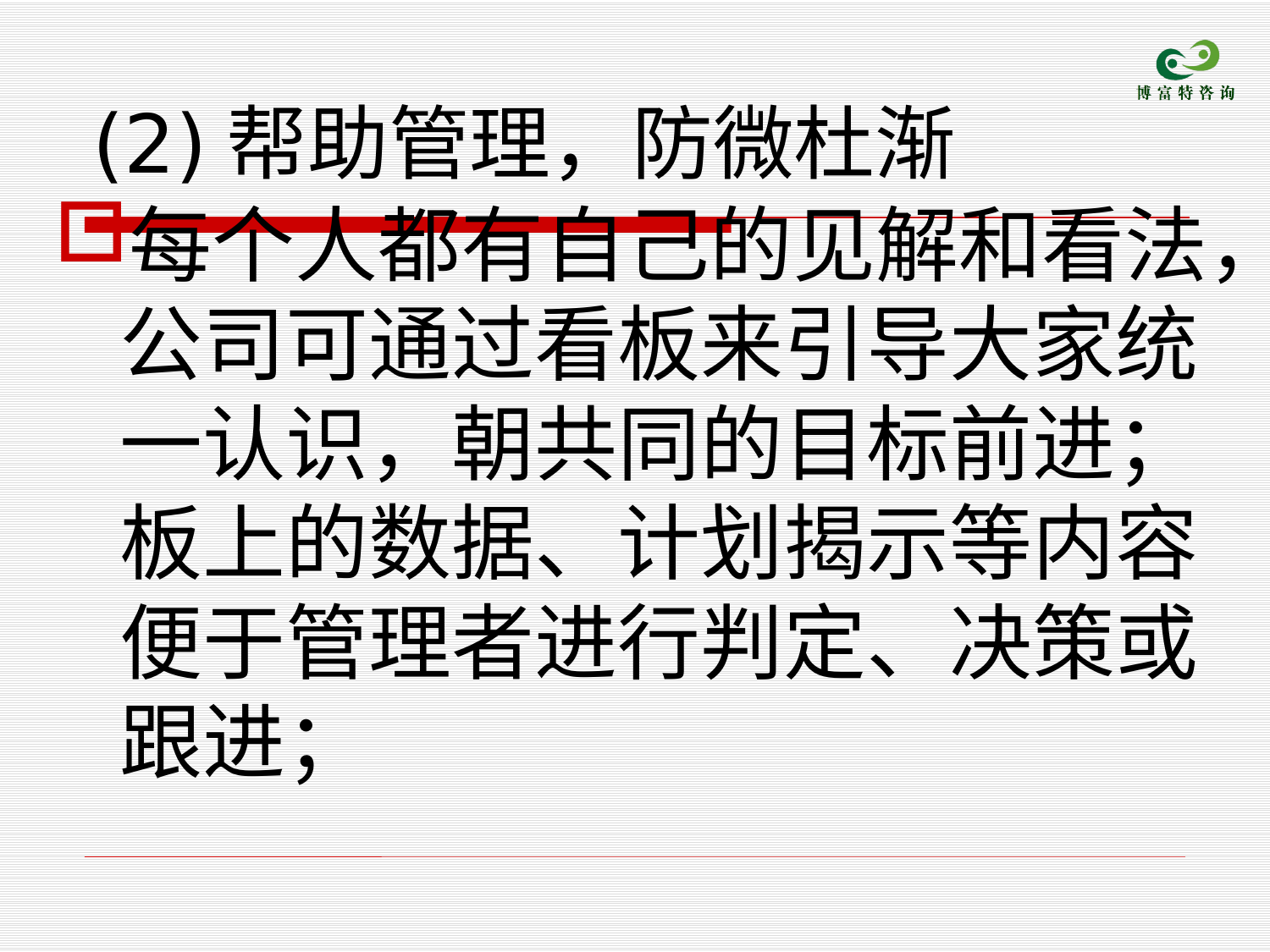

# (2)帮助管理，防微杜渐
每个人都有自己的见解和看法，公司可通过看板来引导大家统一认识，朝共同的目标前进；板上的数据、计划揭示等内容便于管理者进行判定、决策或跟进；
494